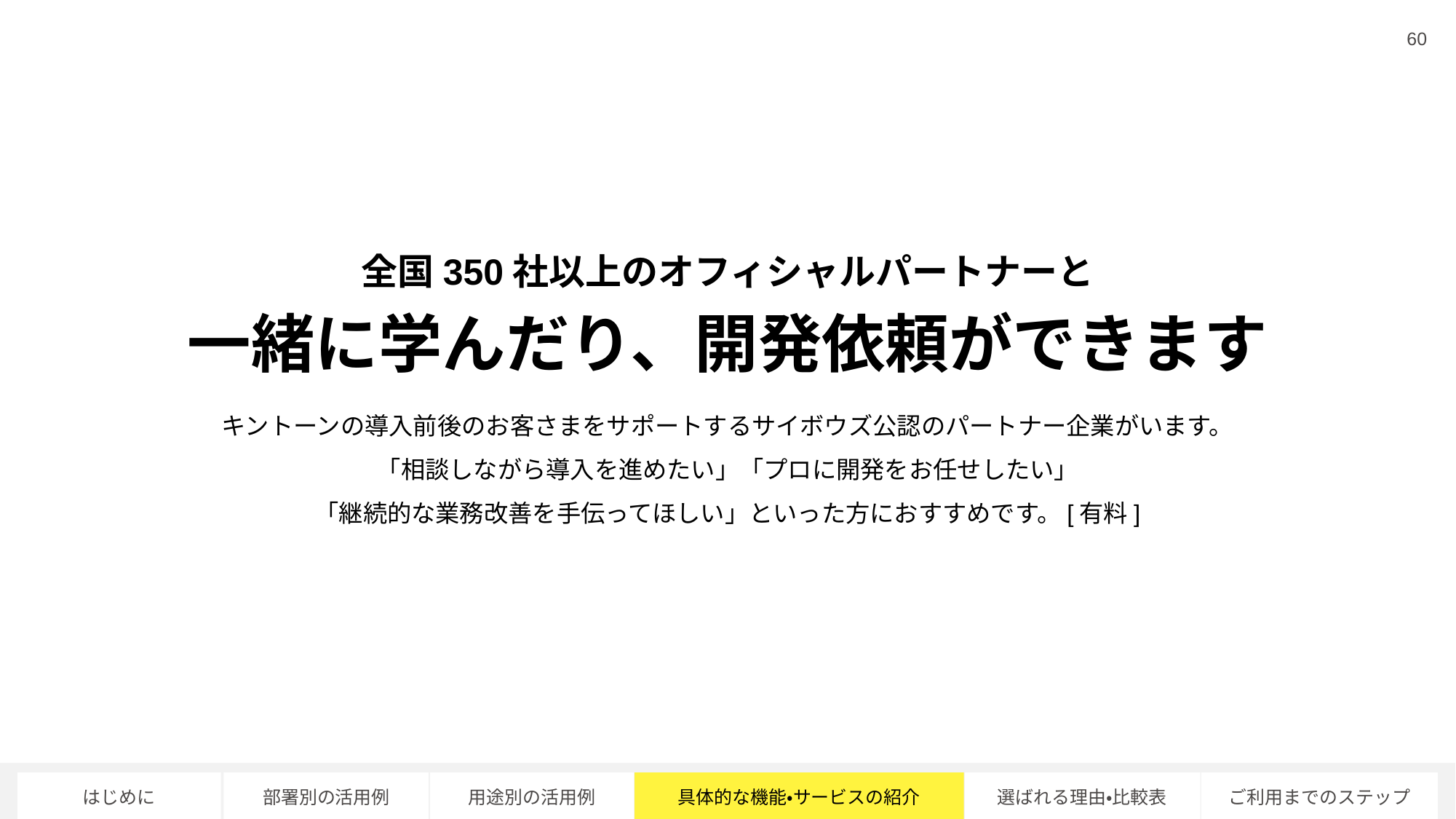

全国350社以上のオフィシャルパートナーと
一緒に学んだり、開発依頼ができます
キントーンの導入前後のお客さまをサポートするサイボウズ公認のパートナー企業がいます。
「相談しながら導入を進めたい」「プロに開発をお任せしたい」
「継続的な業務改善を手伝ってほしい」といった方におすすめです。[有料]